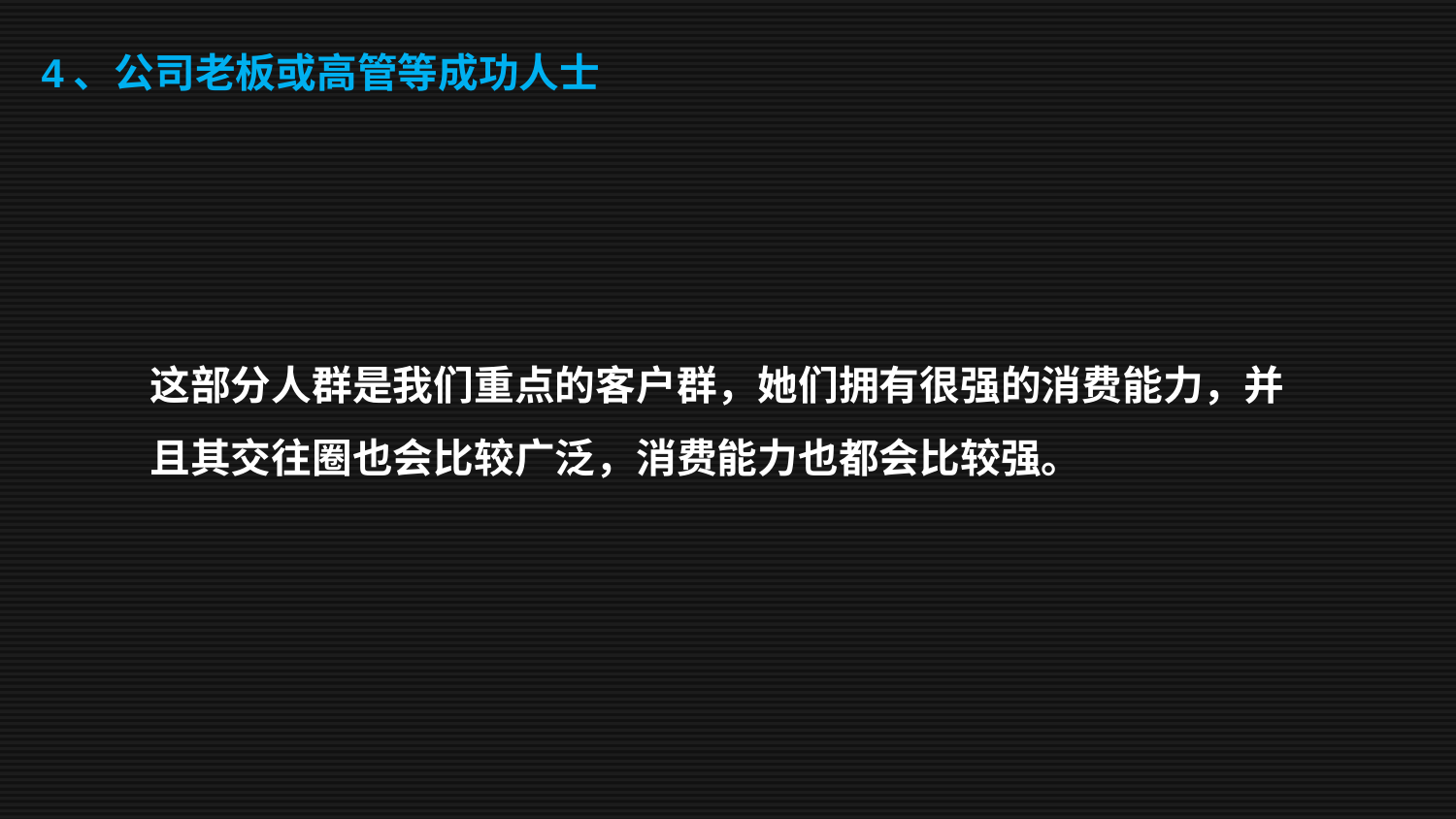

4、公司老板或高管等成功人士
这部分人群是我们重点的客户群，她们拥有很强的消费能力，并且其交往圈也会比较广泛，消费能力也都会比较强。